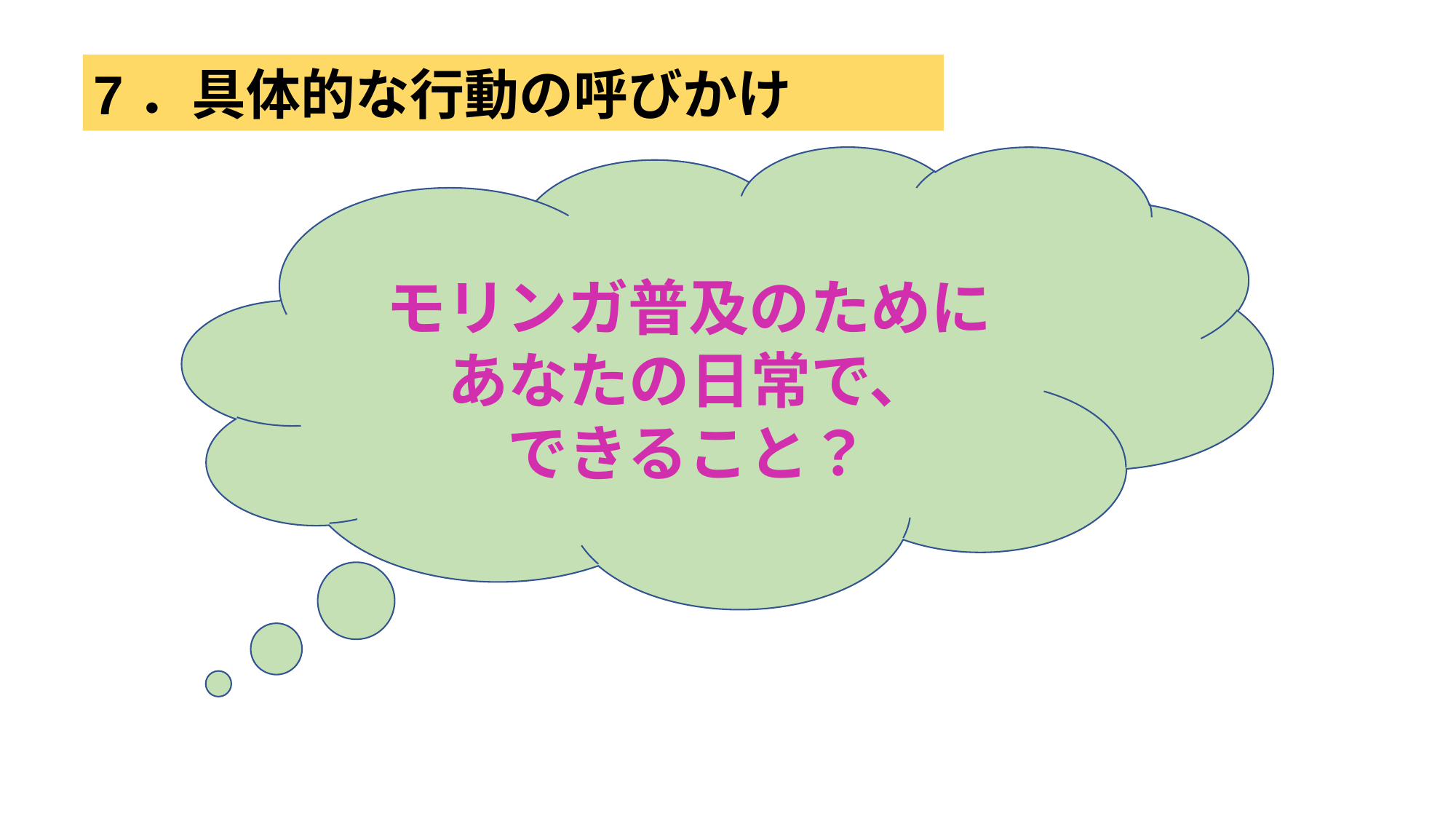

7．具体的な行動の呼びかけ

モリンガ普及のために
あなたの日常で、
できること？